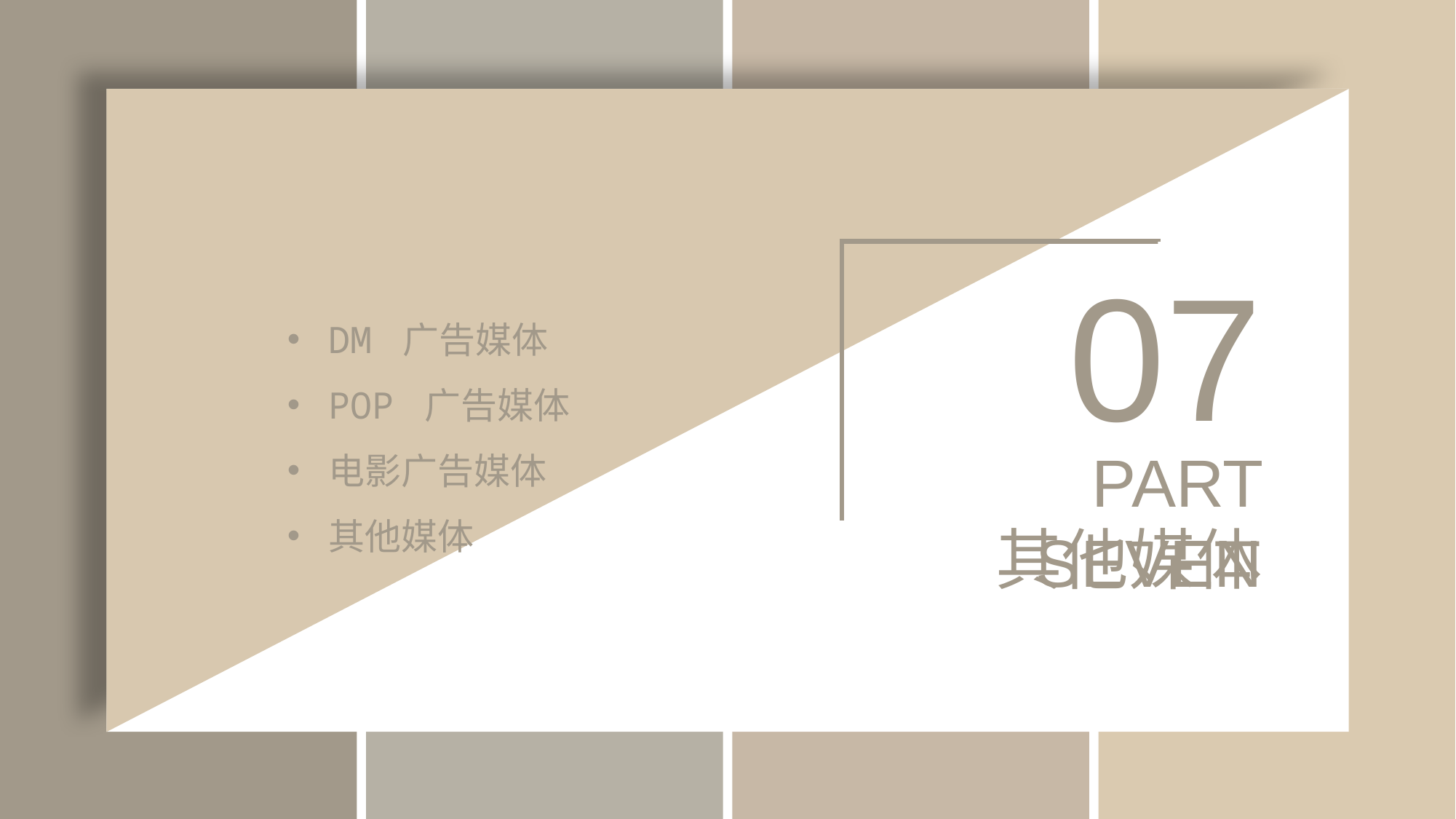

07
DM 广告媒体
POP 广告媒体
电影广告媒体
其他媒体
PART SEVEN
 其他媒体